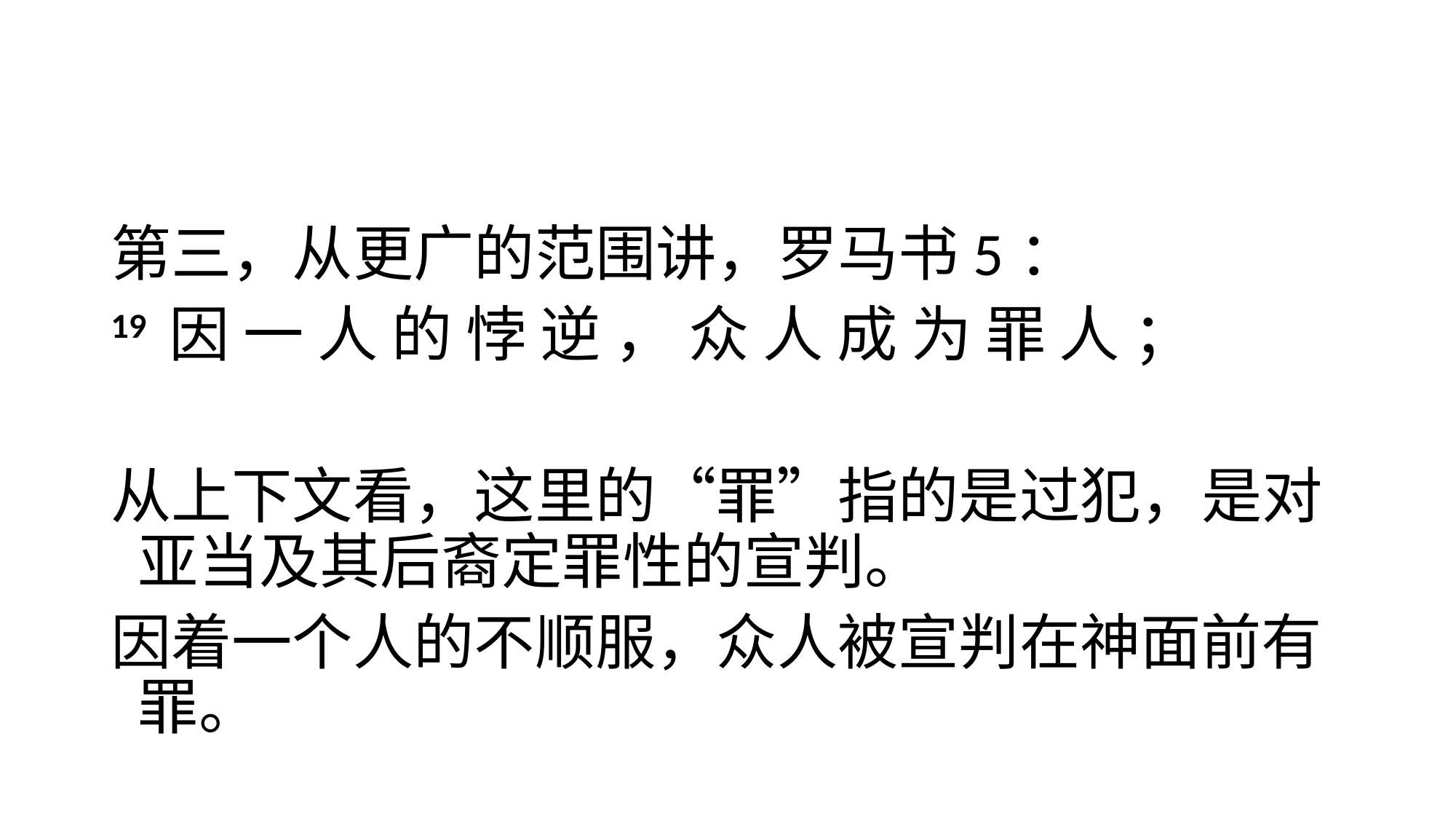

#
第三，从更广的范围讲，罗马书5：
19 因 一 人 的 悖 逆 ， 众 人 成 为 罪 人 ；

从上下文看，这里的“罪”指的是过犯，是对亚当及其后裔定罪性的宣判。
因着一个人的不顺服，众人被宣判在神面前有罪。